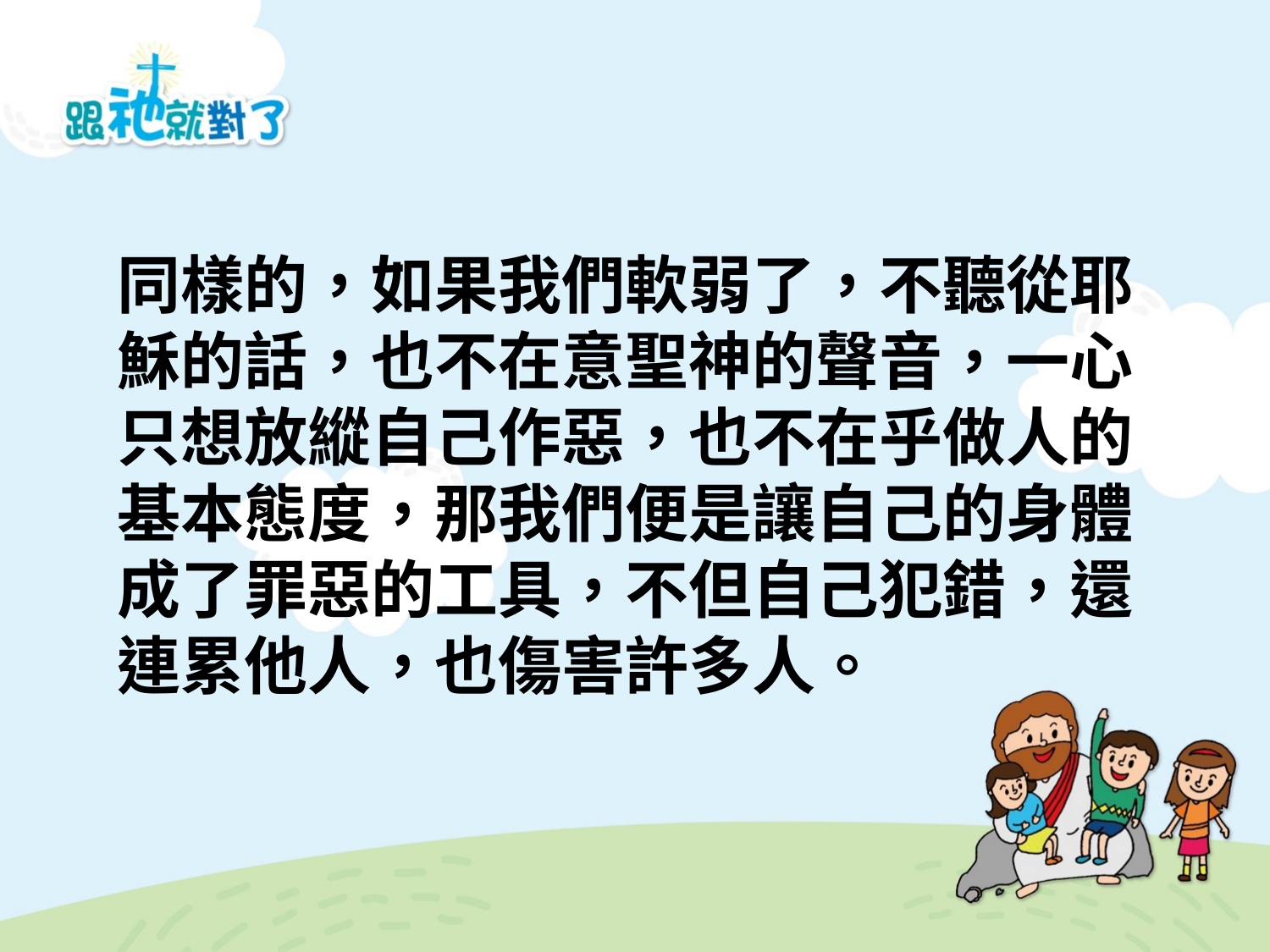

同樣的，如果我們軟弱了，不聽從耶穌的話，也不在意聖神的聲音，一心只想放縱自己作惡，也不在乎做人的基本態度，那我們便是讓自己的身體成了罪惡的工具，不但自己犯錯，還連累他人，也傷害許多人。